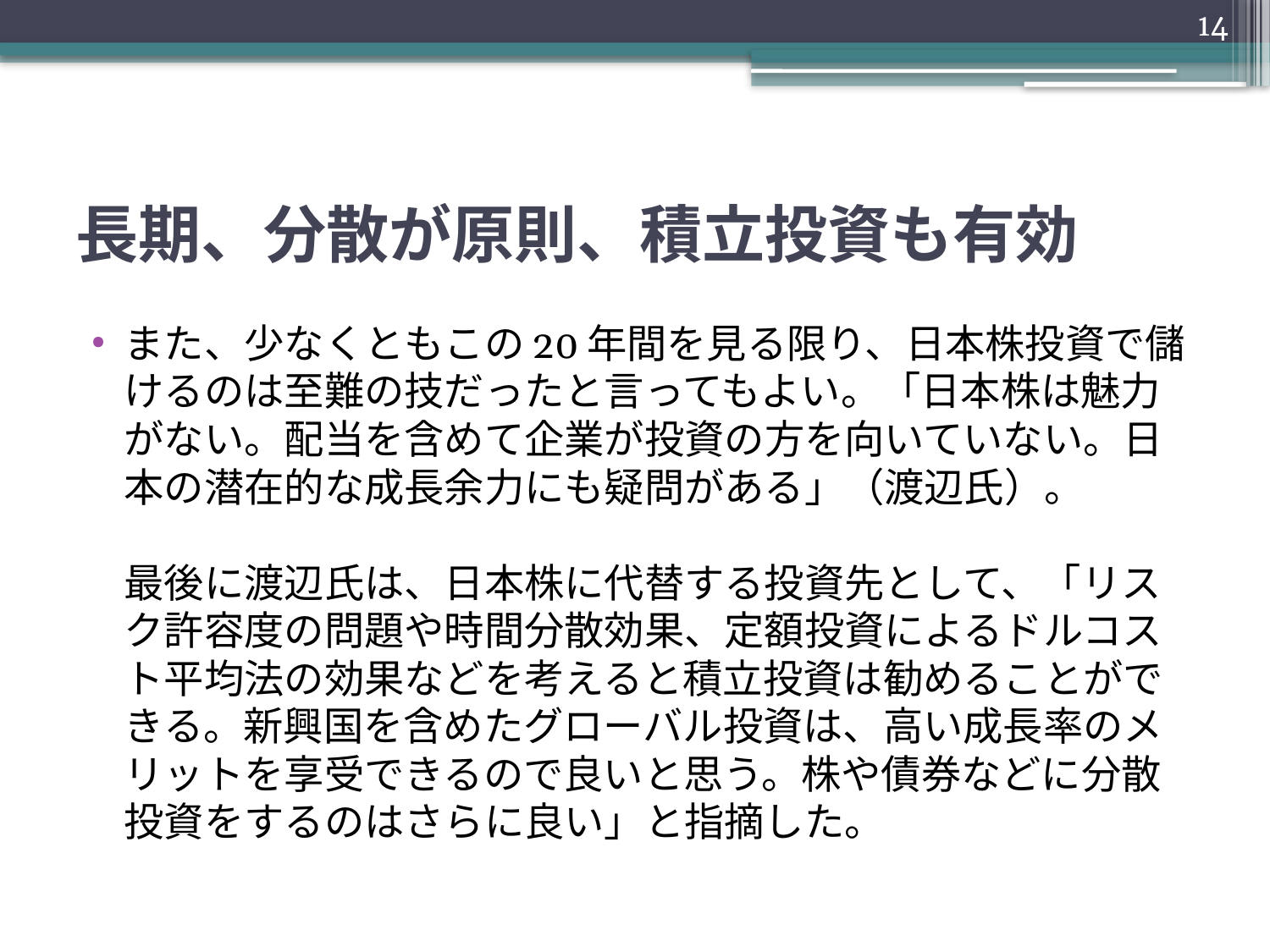

14
# 長期、分散が原則、積立投資も有効
また、少なくともこの20年間を見る限り、日本株投資で儲けるのは至難の技だったと言ってもよい。「日本株は魅力がない。配当を含めて企業が投資の方を向いていない。日本の潜在的な成長余力にも疑問がある」（渡辺氏）。
最後に渡辺氏は、日本株に代替する投資先として、「リスク許容度の問題や時間分散効果、定額投資によるドルコスト平均法の効果などを考えると積立投資は勧めることができる。新興国を含めたグローバル投資は、高い成長率のメリットを享受できるので良いと思う。株や債券などに分散投資をするのはさらに良い」と指摘した。